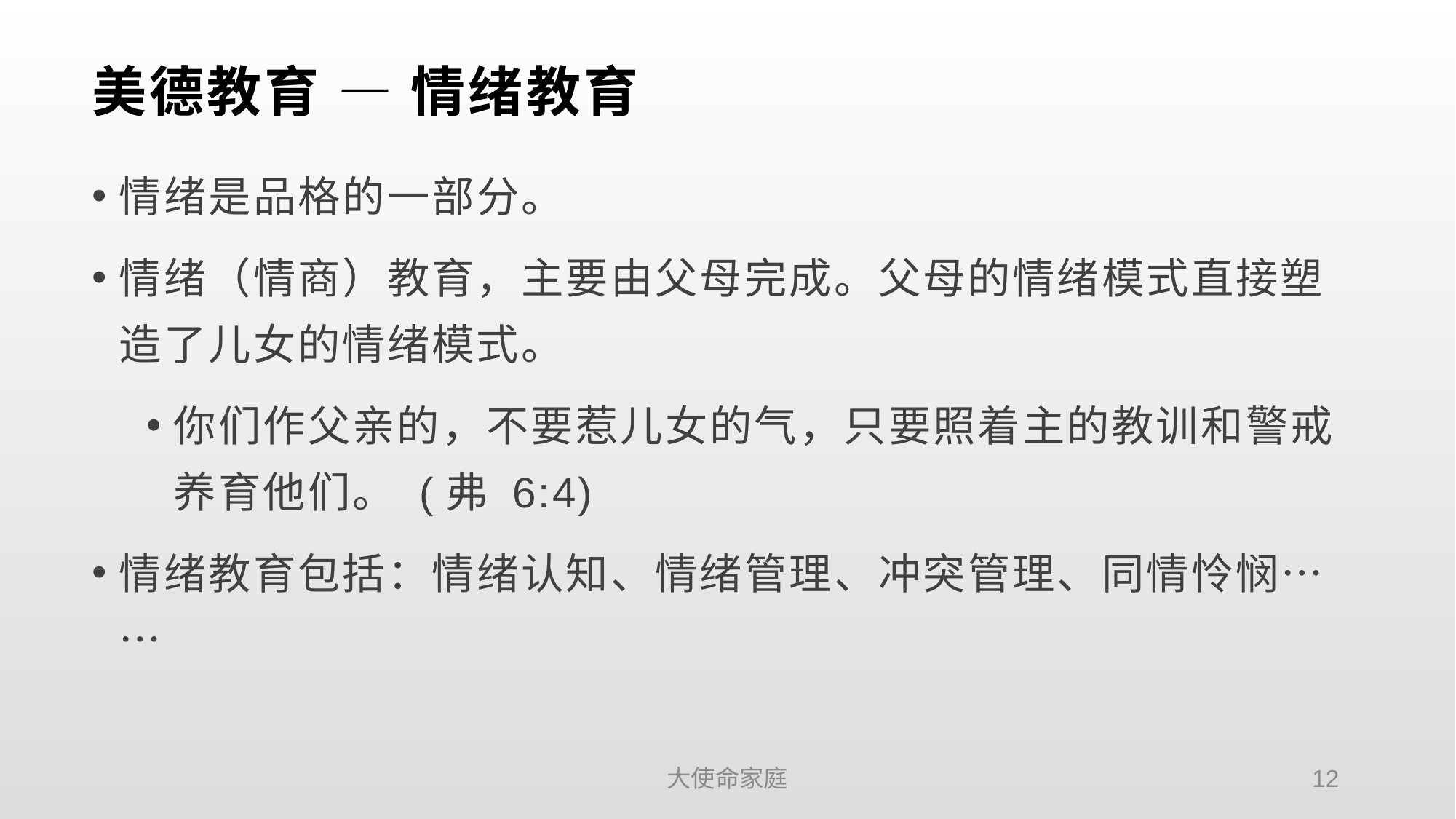

# 美德教育 — 情绪教育
情绪是品格的一部分。
情绪（情商）教育，主要由父母完成。父母的情绪模式直接塑造了儿女的情绪模式。
你们作父亲的，不要惹儿女的气，只要照着主的教训和警戒养育他们。 (弗 6:4)
情绪教育包括：情绪认知、情绪管理、冲突管理、同情怜悯……
大使命家庭
12